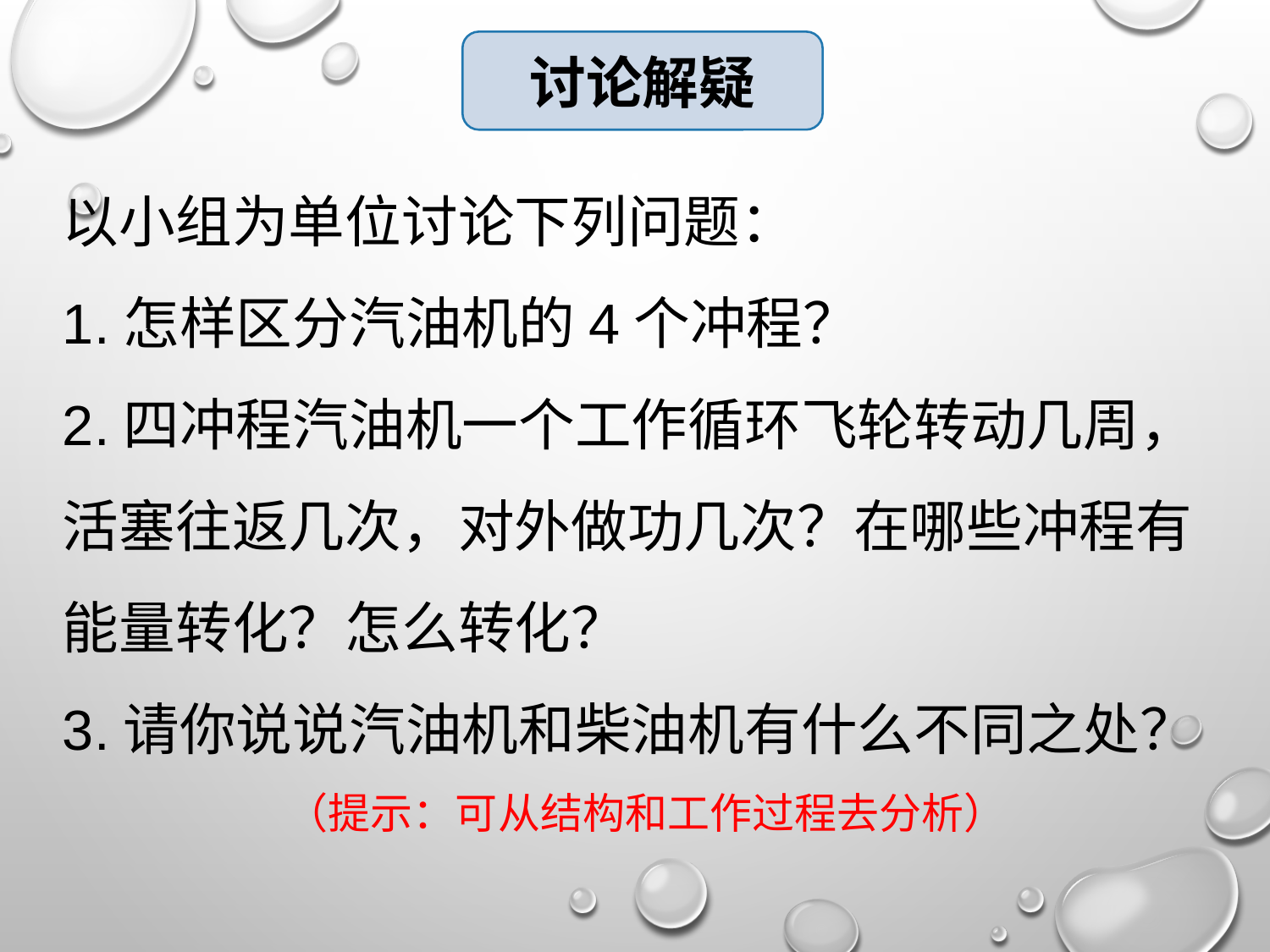

讨论解疑
以小组为单位讨论下列问题：
1.怎样区分汽油机的4个冲程？
2.四冲程汽油机一个工作循环飞轮转动几周，活塞往返几次，对外做功几次？在哪些冲程有能量转化？怎么转化？
3.请你说说汽油机和柴油机有什么不同之处？
（提示：可从结构和工作过程去分析）